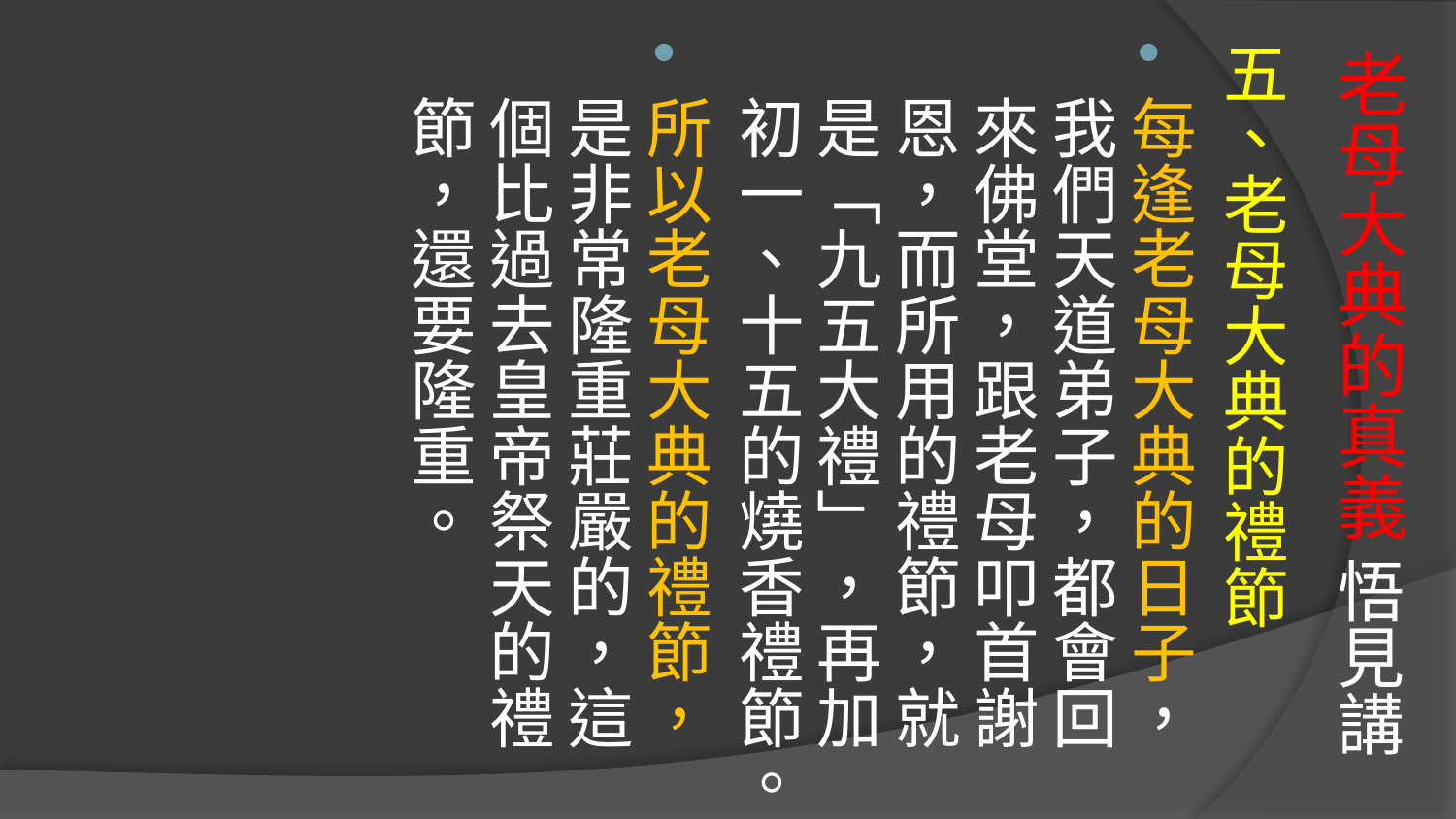

# 老母大典的真義 悟見講
五、老母大典的禮節
每逢老母大典的日子，我們天道弟子，都會回來佛堂，跟老母叩首謝恩，而所用的禮節，就是「九五大禮」，再加初一、十五的燒香禮節。
所以老母大典的禮節，是非常隆重莊嚴的，這個比過去皇帝祭天的禮節，還要隆重。